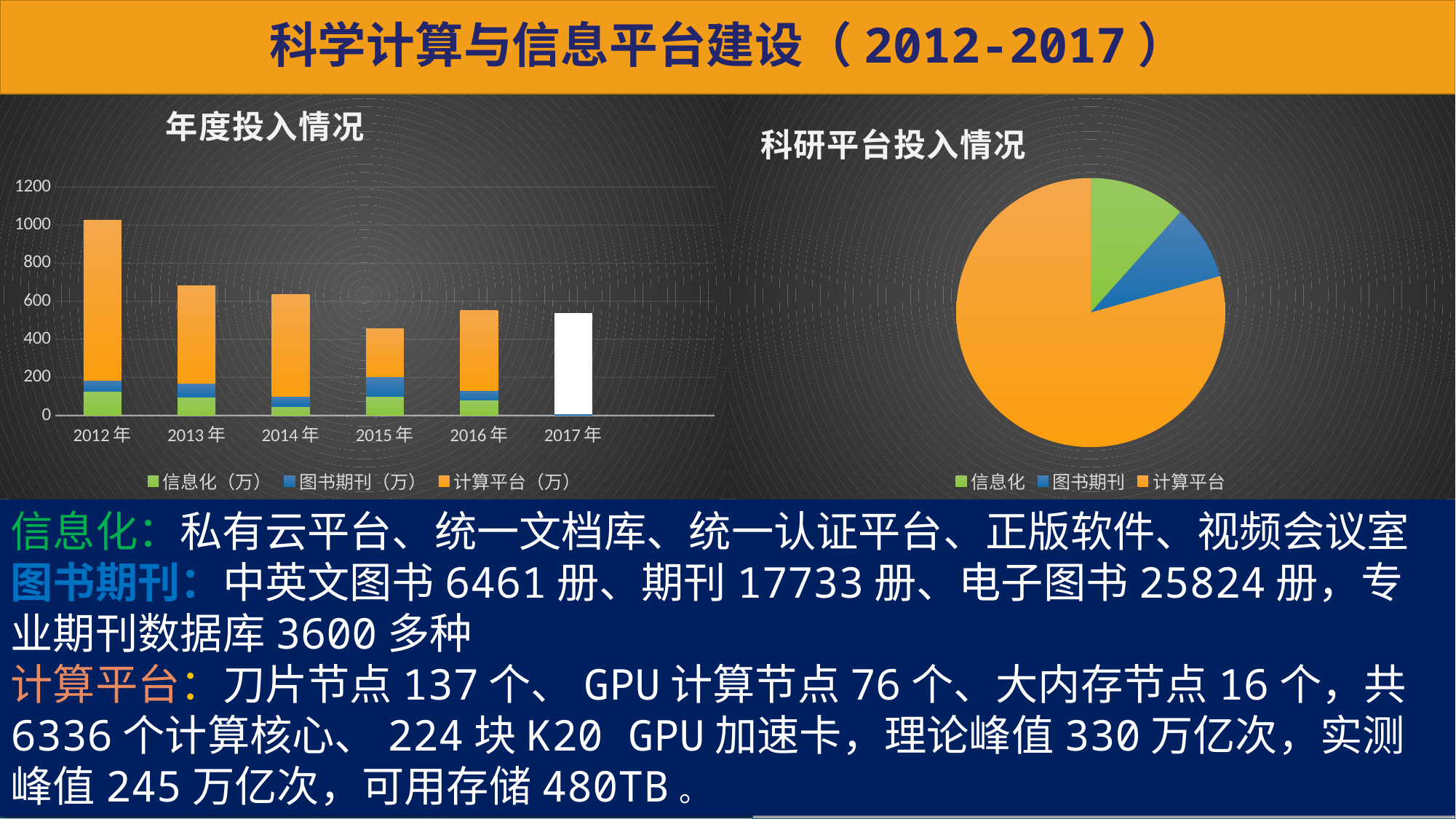

# 科学计算与信息平台建设（2012-2017）

### Chart: 年度投入情况

| Category | 信息化（万） | 图书期刊（万） | 计算平台（万） |
|---|---|---|---|
| 2012年 | 127.0 | 58.0 | 840.0 |
| 2013年 | 96.0 | 74.0 | 510.0 |
| 2014年 | 48.0 | 54.0 | 535.0 |
| 2015年 | 100.0 | 105.0 | 250.0 |
| 2016年 | 80.0 | 52.0 | 420.0 |
| 2017年 | 0.0 | 8.0 | 530.0 |

### Chart: 科研平台投入情况

| Category |  |
|---|---|
| 信息化 | 451.0 |
| 图书期刊 | 351.0 |
| 计算平台 | 3085.0 |
信息化：私有云平台、统一文档库、统一认证平台、正版软件、视频会议室
图书期刊：中英文图书6461册、期刊17733册、电子图书25824册，专业期刊数据库3600多种
计算平台：刀片节点137个、GPU计算节点76个、大内存节点16个，共6336个计算核心、224块K20 GPU加速卡，理论峰值330万亿次，实测峰值245万亿次，可用存储480TB。